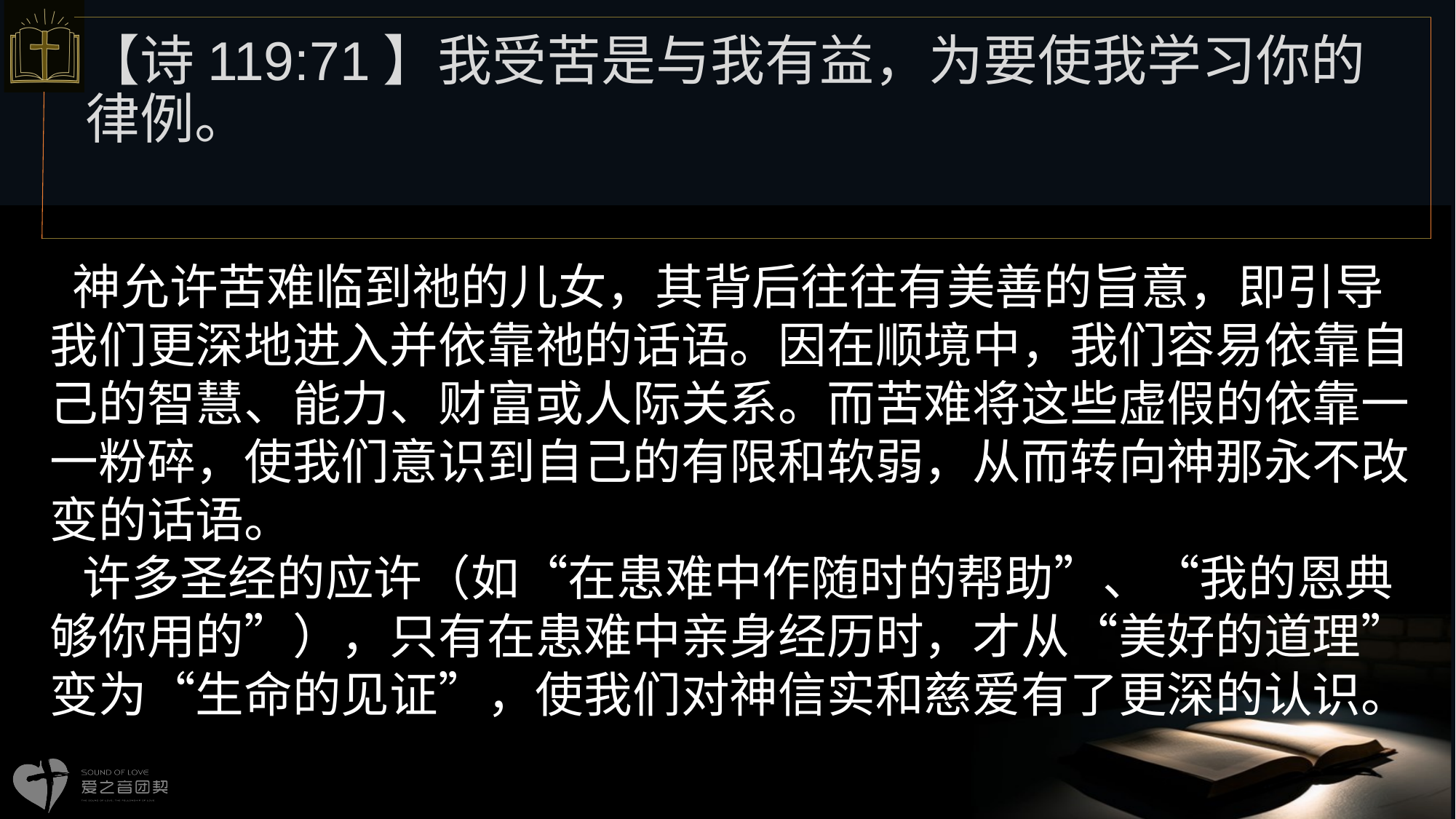

【诗119:71】我受苦是与我有益，为要使我学习你的律例。
# 神允许苦难临到祂的儿女，其背后往往有美善的旨意，即引导我们更深地进入并依靠祂的话语。因在顺境中，我们容易依靠自己的智慧、能力、财富或人际关系。而苦难将这些虚假的依靠一一粉碎，使我们意识到自己的有限和软弱，从而转向神那永不改变的话语。 许多圣经的应许（如“在患难中作随时的帮助”、“我的恩典够你用的”），只有在患难中亲身经历时，才从“美好的道理”变为“生命的见证”，使我们对神信实和慈爱有了更深的认识。